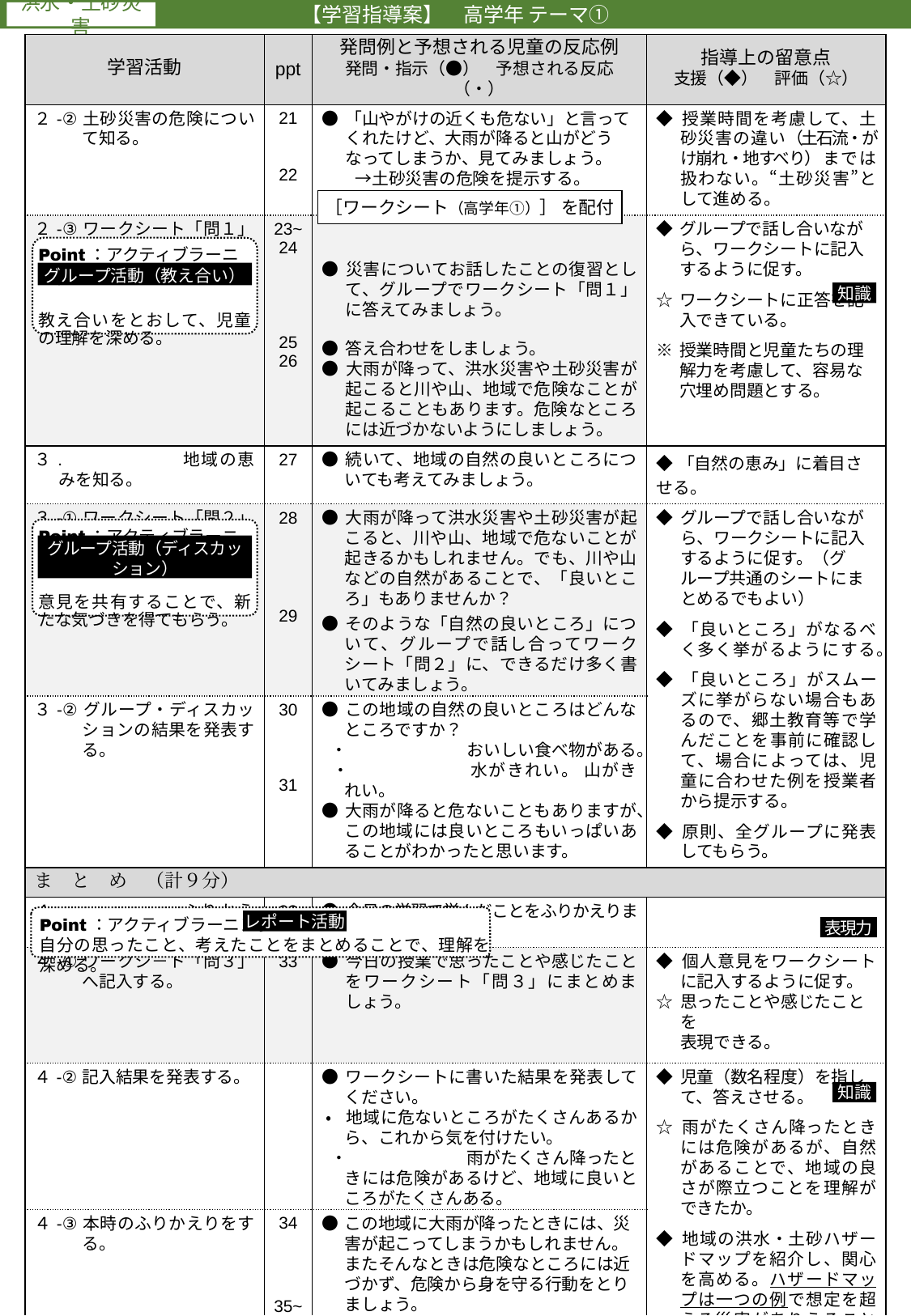

【学習指導案】　高学年 テーマ①
| 学習活動 | ppt | 発問例と予想される児童の反応例 発問・指示（●）　予想される反応（・） | 指導上の留意点 支援（◆）　評価（☆） |
| --- | --- | --- | --- |
| ２-② 土砂災害の危険について知る。 | 21 22 | ● 「山やがけの近くも危ない」と言ってくれたけど、大雨が降ると山がどうなってしまうか、見てみましょう。 　　→土砂災害の危険を提示する。 | ◆ 授業時間を考慮して、土砂災害の違い（土石流・がけ崩れ・地すべり）までは扱わない。“土砂災害”として進める。 |
| ２-③ ワークシート「問１」に記入する。 | 23~ 24 25 26 | ● 災害についてお話したことの復習として、グループでワークシート「問１」に答えてみましょう。 ● 答え合わせをしましょう。 ● 大雨が降って、洪水災害や土砂災害が起こると川や山、地域で危険なことが起こることもあります。危険なところには近づかないようにしましょう。 | ◆ グループで話し合いながら、ワークシートに記入するように促す。 ☆ ワークシートに正答を記入できている。 ※ 授業時間と児童たちの理解力を考慮して、容易な穴埋め問題とする。 |
| ３. 地域の恵みを知る。 | 27 | ● 続いて、地域の自然の良いところについても考えてみましょう。 | ◆「自然の恵み」に着目させる。 |
| ３-① ワークシート「問２」へ記入する。 | 28 29 | ● 大雨が降って洪水災害や土砂災害が起こると、川や山、地域で危ないことが起きるかもしれません。でも、川や山などの自然があることで、「良いところ」もありませんか？ ● そのような「自然の良いところ」について、グループで話し合ってワークシート「問２」に、できるだけ多く書いてみましょう。 | ◆ グループで話し合いながら、ワークシートに記入するように促す。（グループ共通のシートにまとめるでもよい） ◆ 「良いところ」がなるべく多く挙がるようにする。 ◆ 「良いところ」がスムーズに挙がらない場合もあるので、郷土教育等で学んだことを事前に確認して、場合によっては、児童に合わせた例を授業者から提示する。 ◆ 原則、全グループに発表してもらう。 |
| ３-② グループ・ディスカッションの結果を発表する。 | 30 31 | ● この地域の自然の良いところはどんなところですか？ ・ おいしい食べ物がある。 ・ 水がきれい。 山がきれい。 ● 大雨が降ると危ないこともありますが、この地域には良いところもいっぱいあることがわかったと思います。 |  |
| ま　と　め　（計９分） |  |  |  |
| ４. ふりかえりをする。 | 32 | ● 今日の学習で学んだことをふりかえります。 |  |
| ４-① ワークシ－ト「問３」へ記入する。 | 33 | ● 今日の授業で思ったことや感じたことをワークシート「問３」にまとめましょう。 | ◆ 個人意見をワークシートに記入するように促す。 ☆ 思ったことや感じたことを 表現できる。 |
| ４-② 記入結果を発表する。 |  | ● ワークシートに書いた結果を発表してください。 • 地域に危ないところがたくさんあるから、これから気を付けたい。 ・ 雨がたくさん降ったときには危険があるけど、地域に良いところがたくさんある。 | ◆ 児童（数名程度）を指して、答えさせる。　 ☆ 雨がたくさん降ったときには危険があるが、自然があることで、地域の良さが際立つことを理解ができたか。 ◆ 地域の洪水・土砂ハザードマップを紹介し、関心を高める。ハザードマップは一つの例で想定を超える災害がありうることにも触れる。 |
| ４-③ 本時のふりかえりをする。 | 34 35~ 38 | ● この地域に大雨が降ったときには、災害が起こってしまうかもしれません。またそんなときは危険なところには近づかず、危険から身を守る行動をとりましょう。 ● でも、大雨が降っていないときは、地域の良いところをたくさん受け取ってほしいです。 |  |
| 授業終了 |  |  |  |
［ワークシート（高学年①）］ を配付

Point：アクティブラーニング

教え合いをとおして、児童の理解を深める。
グループ活動（教え合い）
知識

Point：アクティブラーニング

意見を共有することで、新たな気づきを得てもらう。
グループ活動（ディスカッション）

Point：アクティブラーニング
自分の思ったこと、考えたことをまとめることで、理解を深める。
レポート活動
表現力
知識